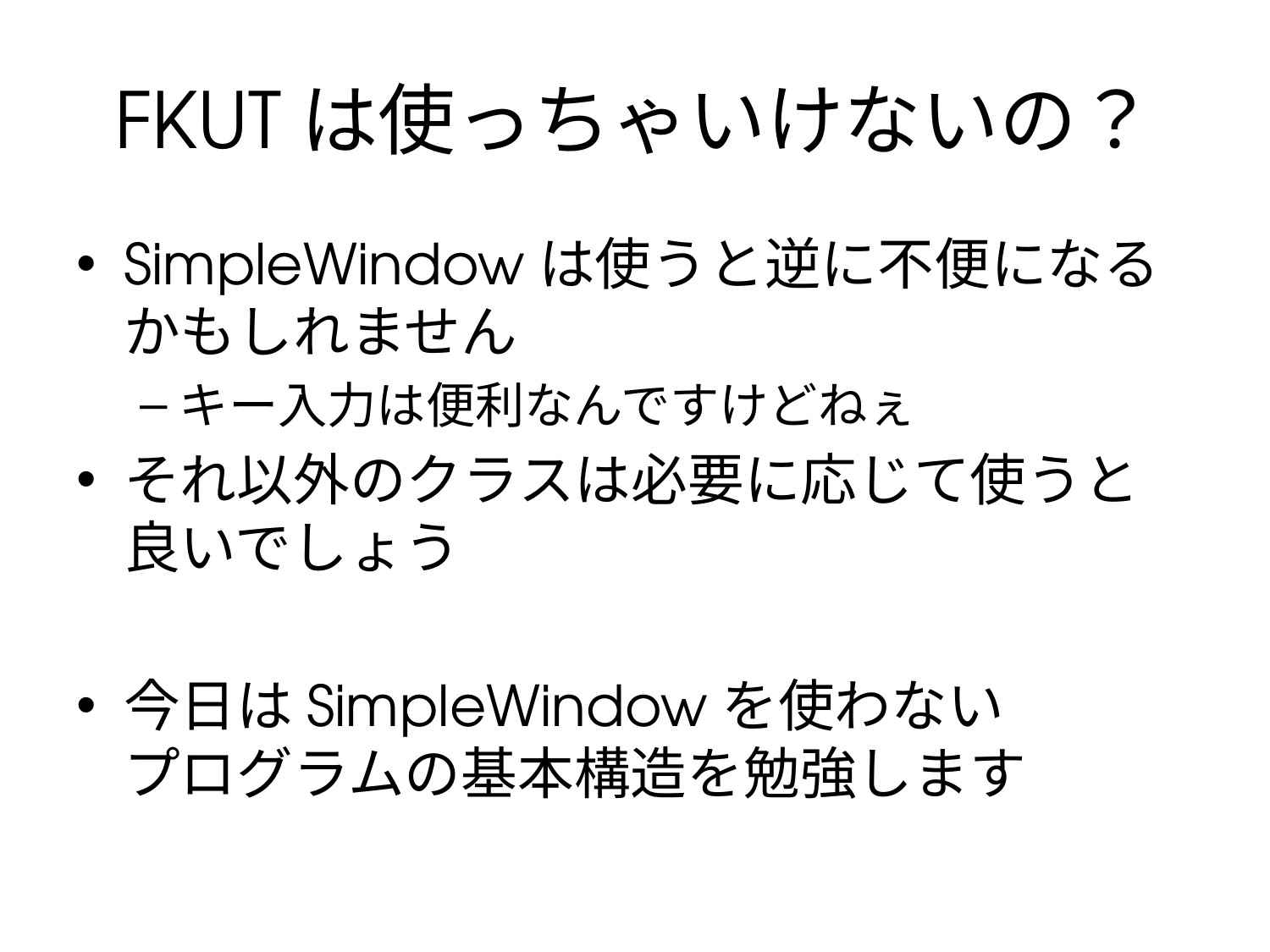

# FKUTは使っちゃいけないの？
SimpleWindowは使うと逆に不便になるかもしれません
キー入力は便利なんですけどねぇ
それ以外のクラスは必要に応じて使うと良いでしょう

今日はSimpleWindowを使わない
プログラムの基本構造を勉強します